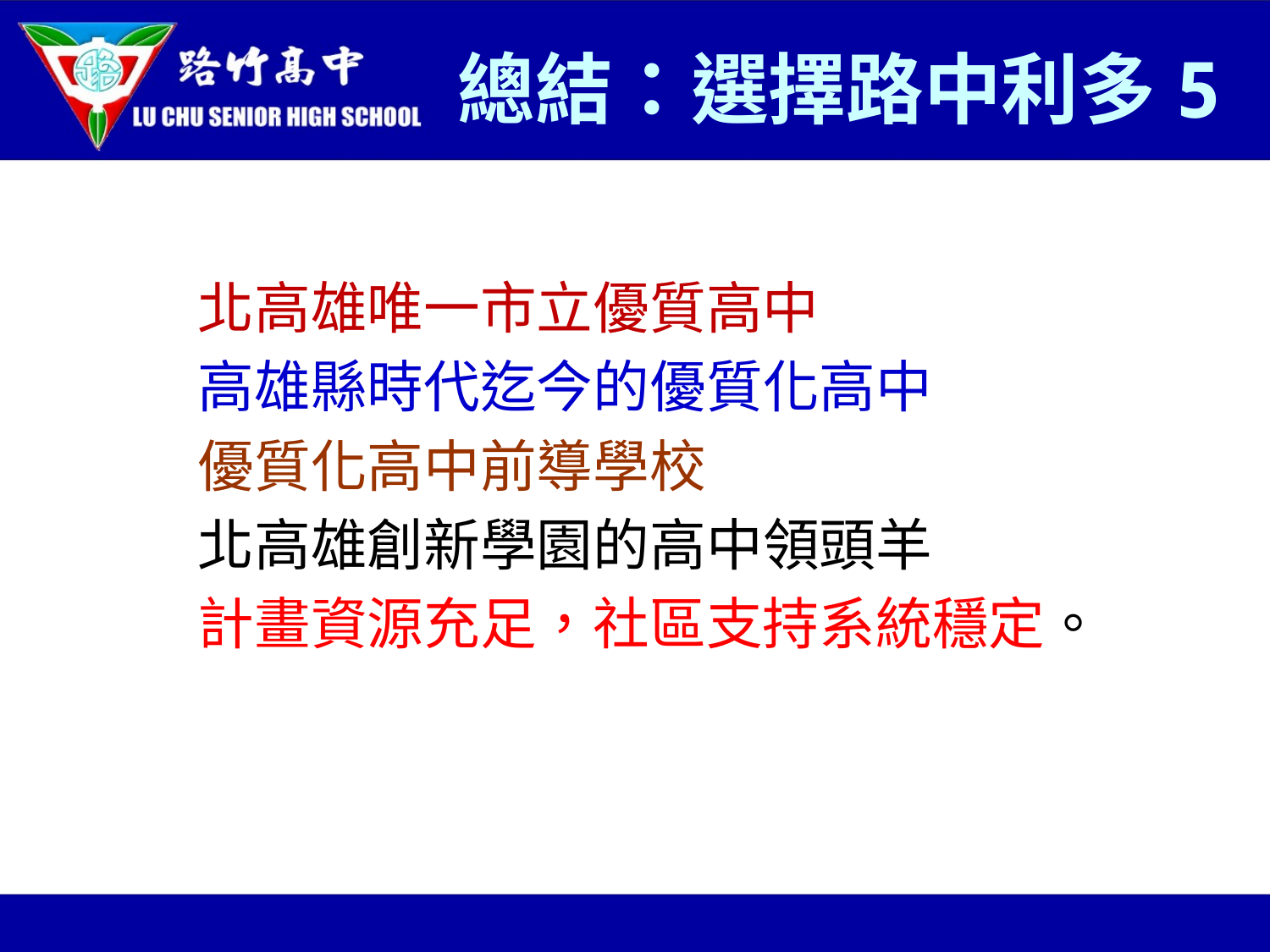

# 總結：選擇路中利多5
北高雄唯一市立優質高中
高雄縣時代迄今的優質化高中
優質化高中前導學校
北高雄創新學園的高中領頭羊
計畫資源充足，社區支持系統穩定。